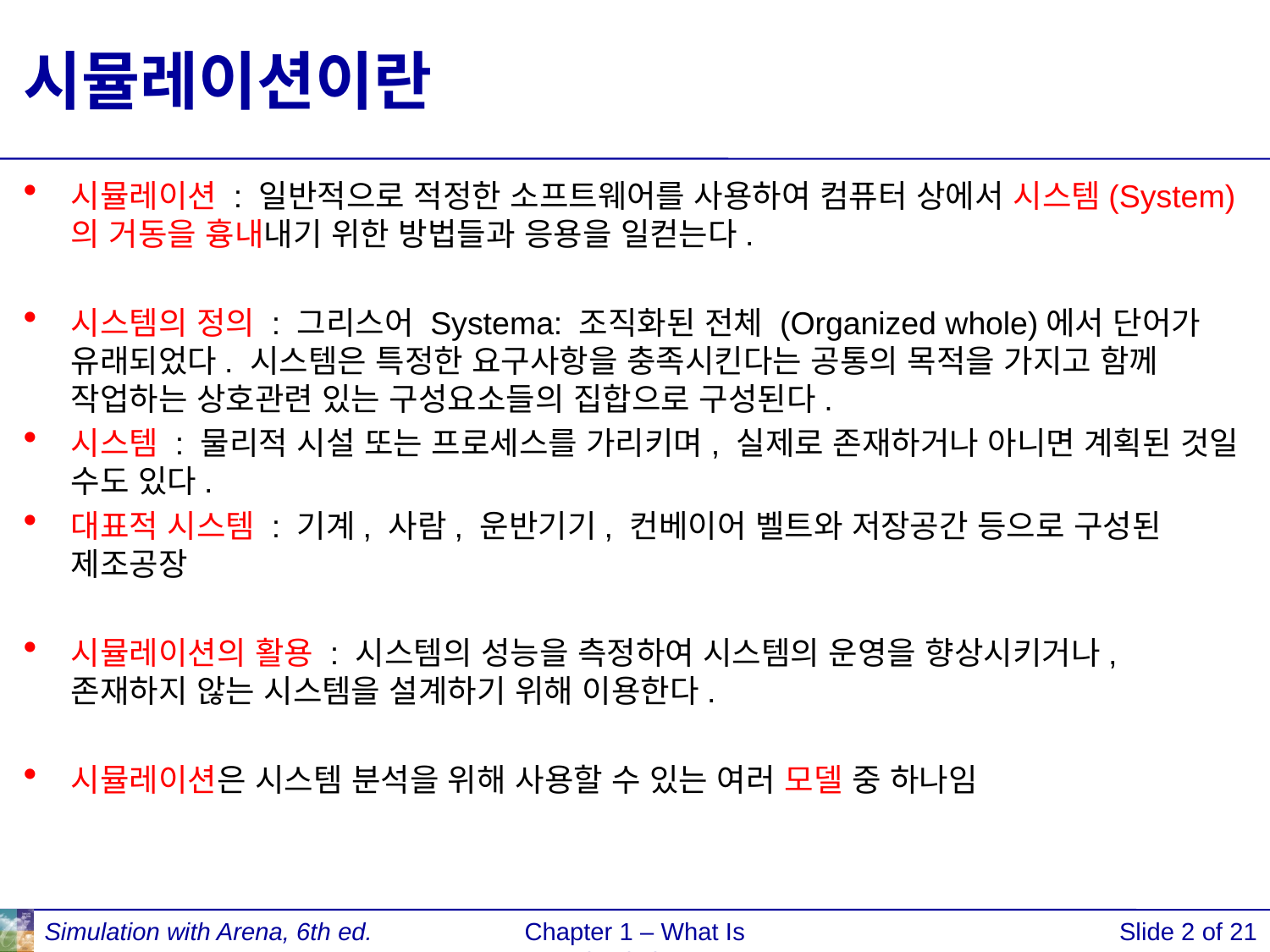

# 시뮬레이션이란
시뮬레이션 : 일반적으로 적정한 소프트웨어를 사용하여 컴퓨터 상에서 시스템(System)의 거동을 흉내내기 위한 방법들과 응용을 일컫는다.

시스템의 정의 : 그리스어 Systema: 조직화된 전체 (Organized whole)에서 단어가 유래되었다. 시스템은 특정한 요구사항을 충족시킨다는 공통의 목적을 가지고 함께 작업하는 상호관련 있는 구성요소들의 집합으로 구성된다.
시스템 : 물리적 시설 또는 프로세스를 가리키며, 실제로 존재하거나 아니면 계획된 것일 수도 있다.
대표적 시스템 : 기계, 사람, 운반기기, 컨베이어 벨트와 저장공간 등으로 구성된 제조공장

시뮬레이션의 활용 : 시스템의 성능을 측정하여 시스템의 운영을 향상시키거나, 존재하지 않는 시스템을 설계하기 위해 이용한다.

시뮬레이션은 시스템 분석을 위해 사용할 수 있는 여러 모델 중 하나임
Simulation with Arena, 6th ed.
Chapter 1 – What Is Simulation?
Slide 2 of 21